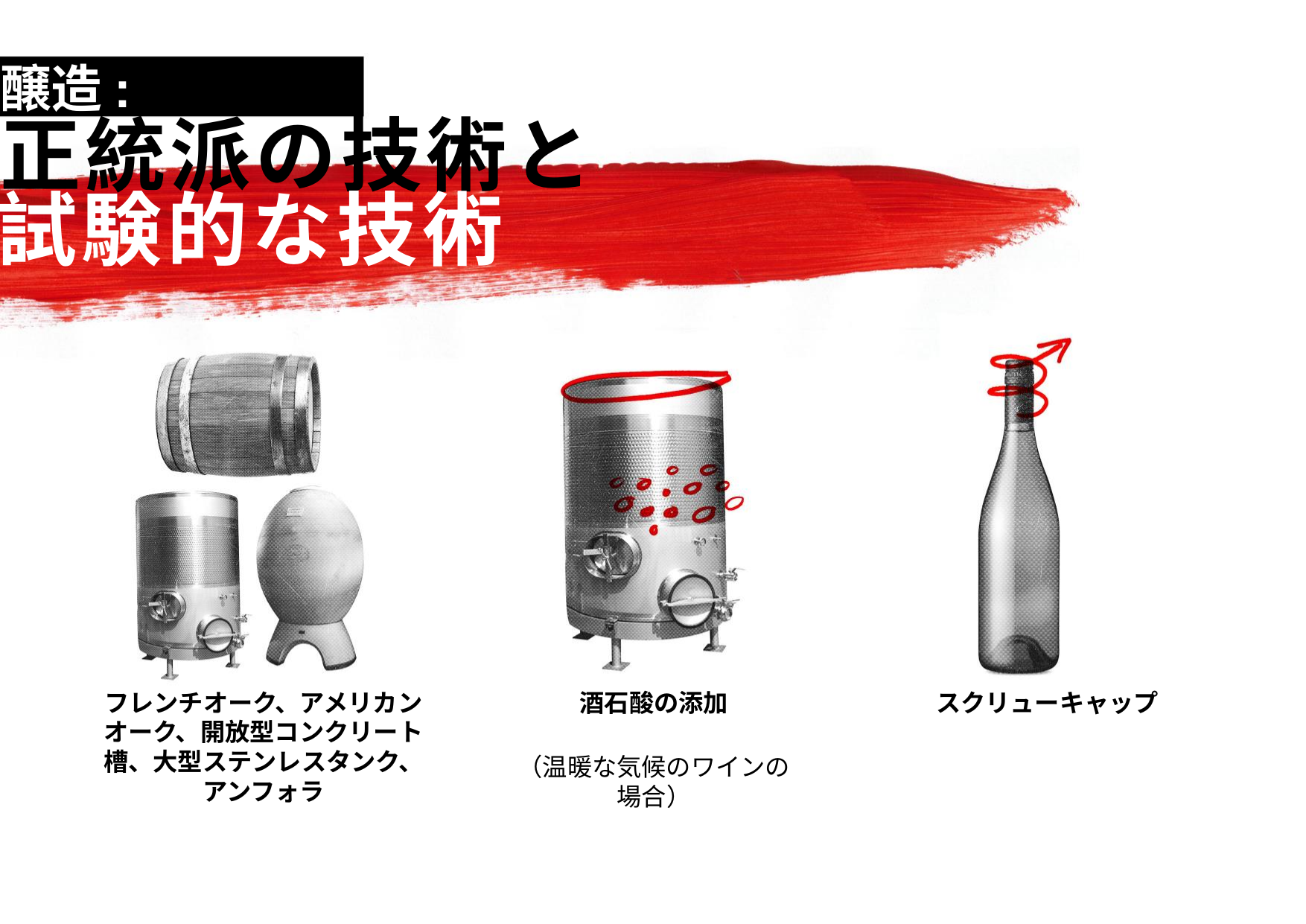

醸造:
正統派の技術と
試験的な技術
フレンチオーク、アメリカンオーク、開放型コンクリート槽、大型ステンレスタンク、アンフォラ
酒石酸の添加
スクリューキャップ
（温暖な気候のワインの場合）